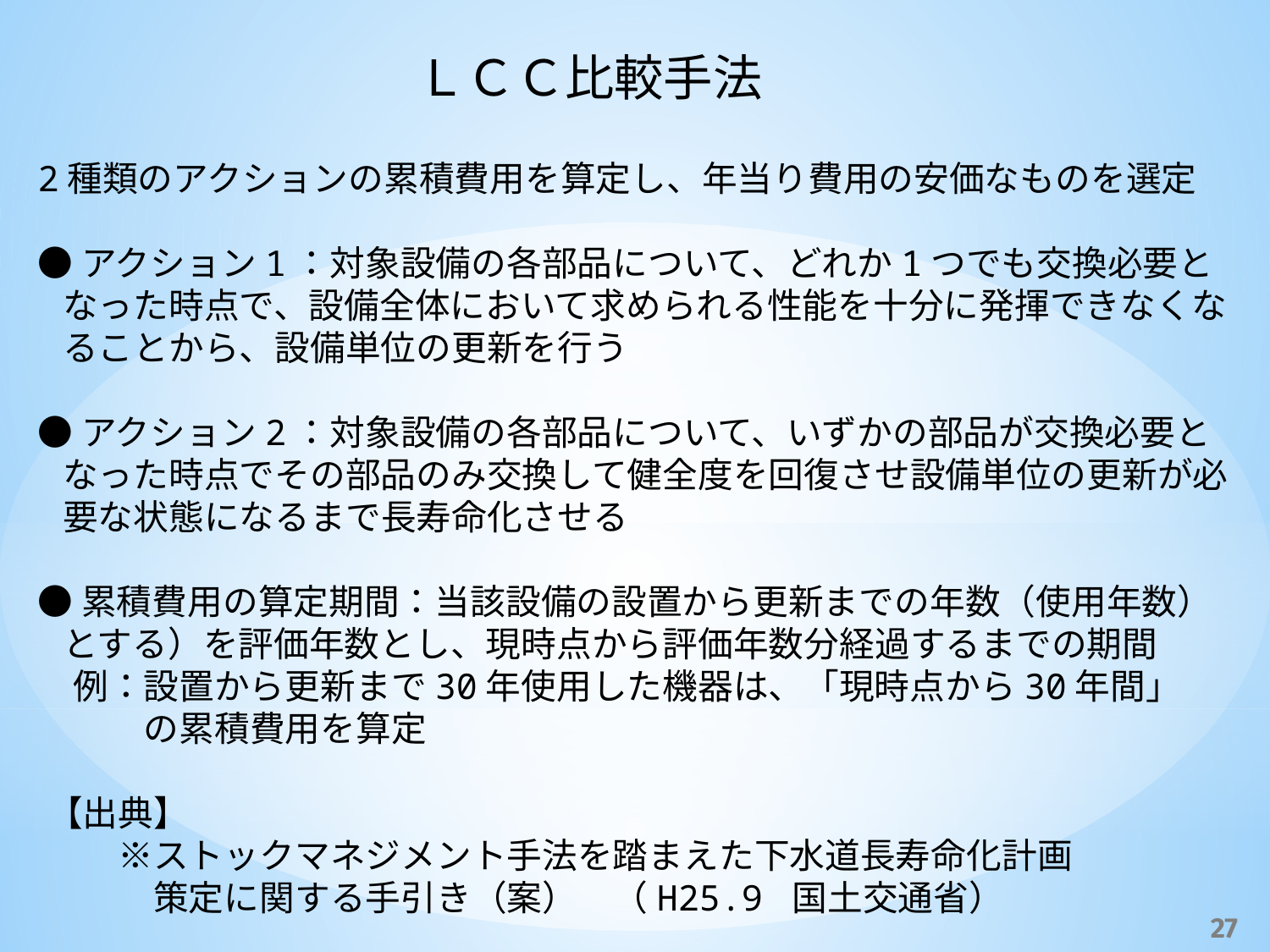

ＬＣＣ比較手法
2種類のアクションの累積費用を算定し、年当り費用の安価なものを選定

●アクション1：対象設備の各部品について、どれか1つでも交換必要となった時点で、設備全体において求められる性能を十分に発揮できなくなることから、設備単位の更新を行う

●アクション2：対象設備の各部品について、いずかの部品が交換必要となった時点でその部品のみ交換して健全度を回復させ設備単位の更新が必要な状態になるまで長寿命化させる

●累積費用の算定期間：当該設備の設置から更新までの年数（使用年数）とする）を評価年数とし、現時点から評価年数分経過するまでの期間
　例：設置から更新まで30年使用した機器は、「現時点から30年間」
　　　の累積費用を算定
【出典】
　　※ストックマネジメント手法を踏まえた下水道長寿命化計画
　　　策定に関する手引き（案）　（H25.9 国土交通省）
27